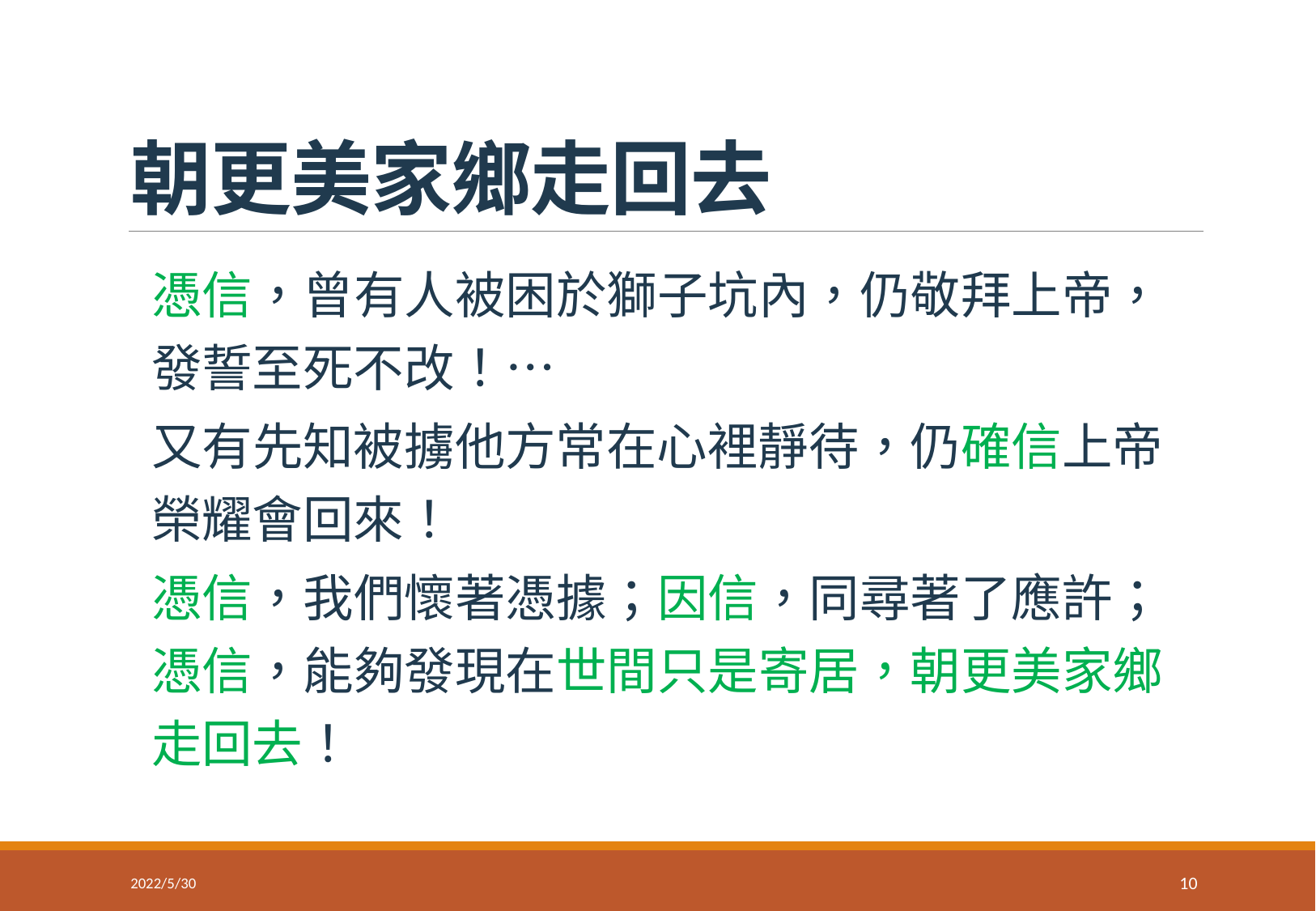

# 朝更美家鄉走回去
憑信，曾有人被困於獅子坑內，仍敬拜上帝，發誓至死不改！…
又有先知被擄他方常在心裡靜待，仍確信上帝榮耀會回來！
憑信，我們懷著憑據；因信，同尋著了應許；憑信，能夠發現在世間只是寄居，朝更美家鄉走回去！
2022/5/30
10